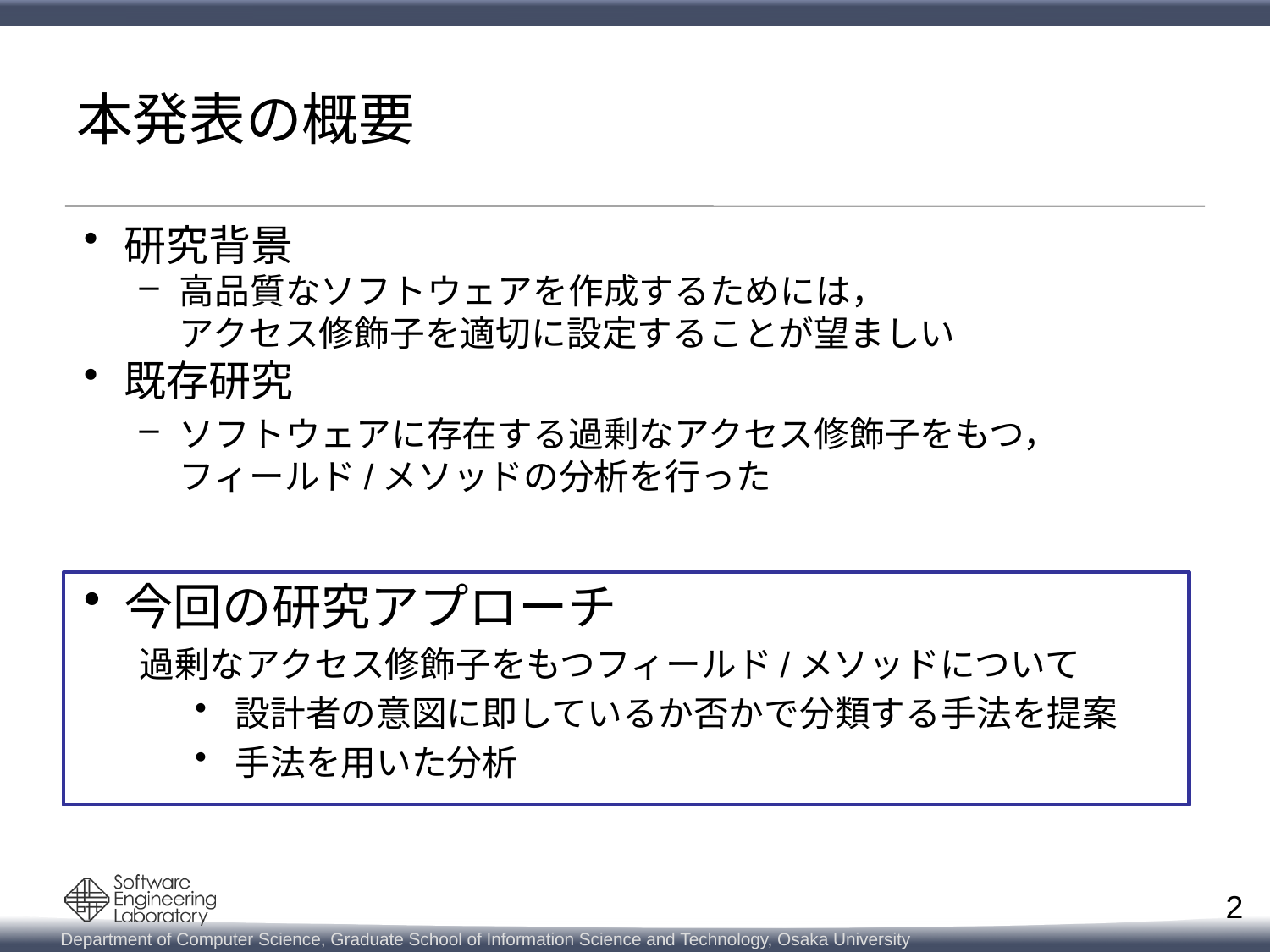

# 本発表の概要
研究背景
高品質なソフトウェアを作成するためには，
アクセス修飾子を適切に設定することが望ましい
既存研究
ソフトウェアに存在する過剰なアクセス修飾子をもつ，
フィールド/メソッドの分析を行った

今回の研究アプローチ
過剰なアクセス修飾子をもつフィールド/メソッドについて
設計者の意図に即しているか否かで分類する手法を提案
手法を用いた分析

2